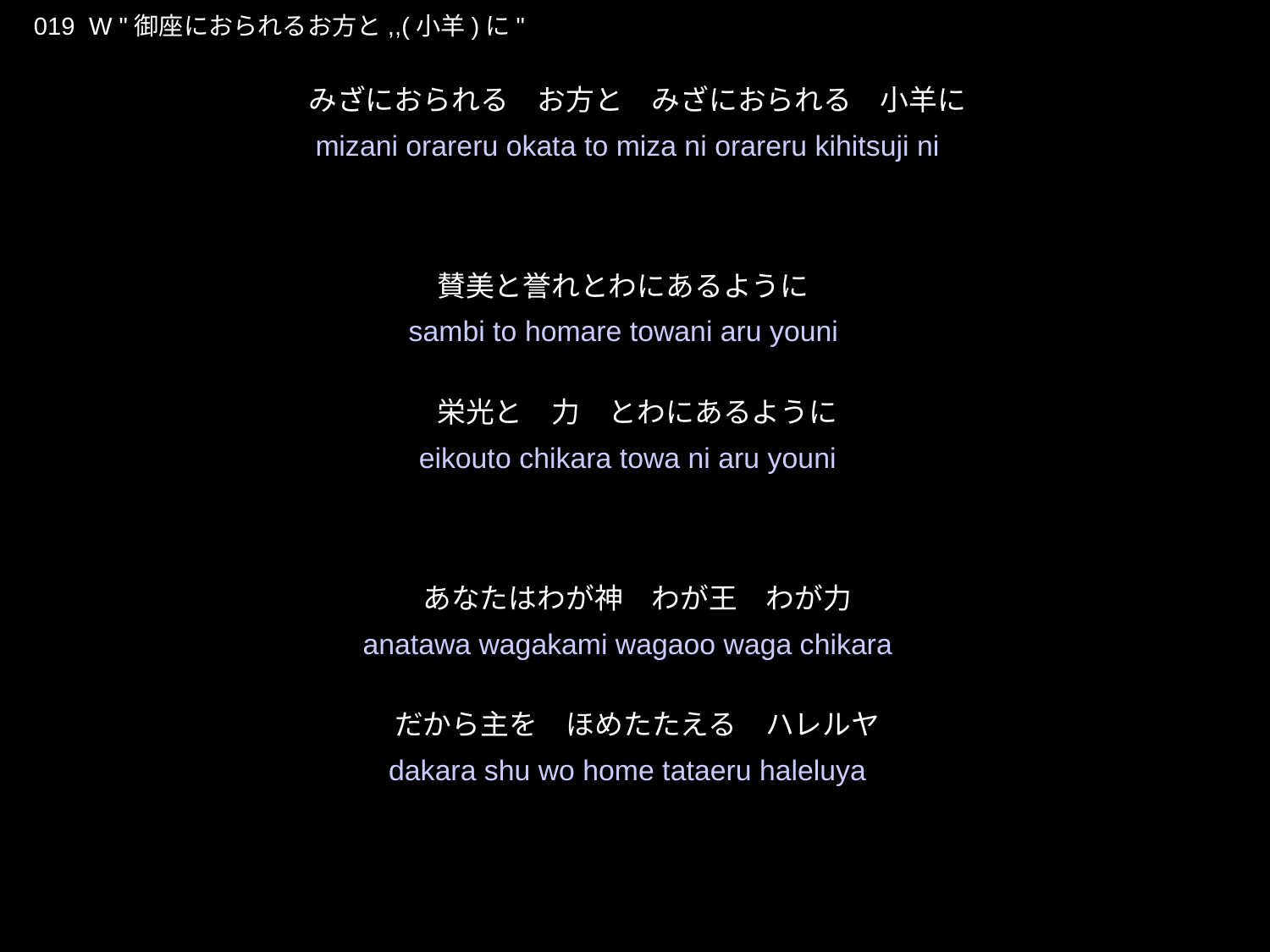

みざにおられるおかたとみざにおられるこひつじに
★W
019  W "御座におられるお方と,,(小羊)に"
みざにおられる　お方と　みざにおられる　小羊に
賛美と誉れとわにあるように　
栄光と　力　とわにあるように
あなたはわが神　わが王　わが力
だから主を　ほめたたえる　ハレルヤ
★３
mizani orareru okata to miza ni orareru kihitsuji ni
sambi to homare towani aru youni
eikouto chikara towa ni aru youni
anatawa wagakami wagaoo waga chikara
dakara shu wo home tataeru haleluya